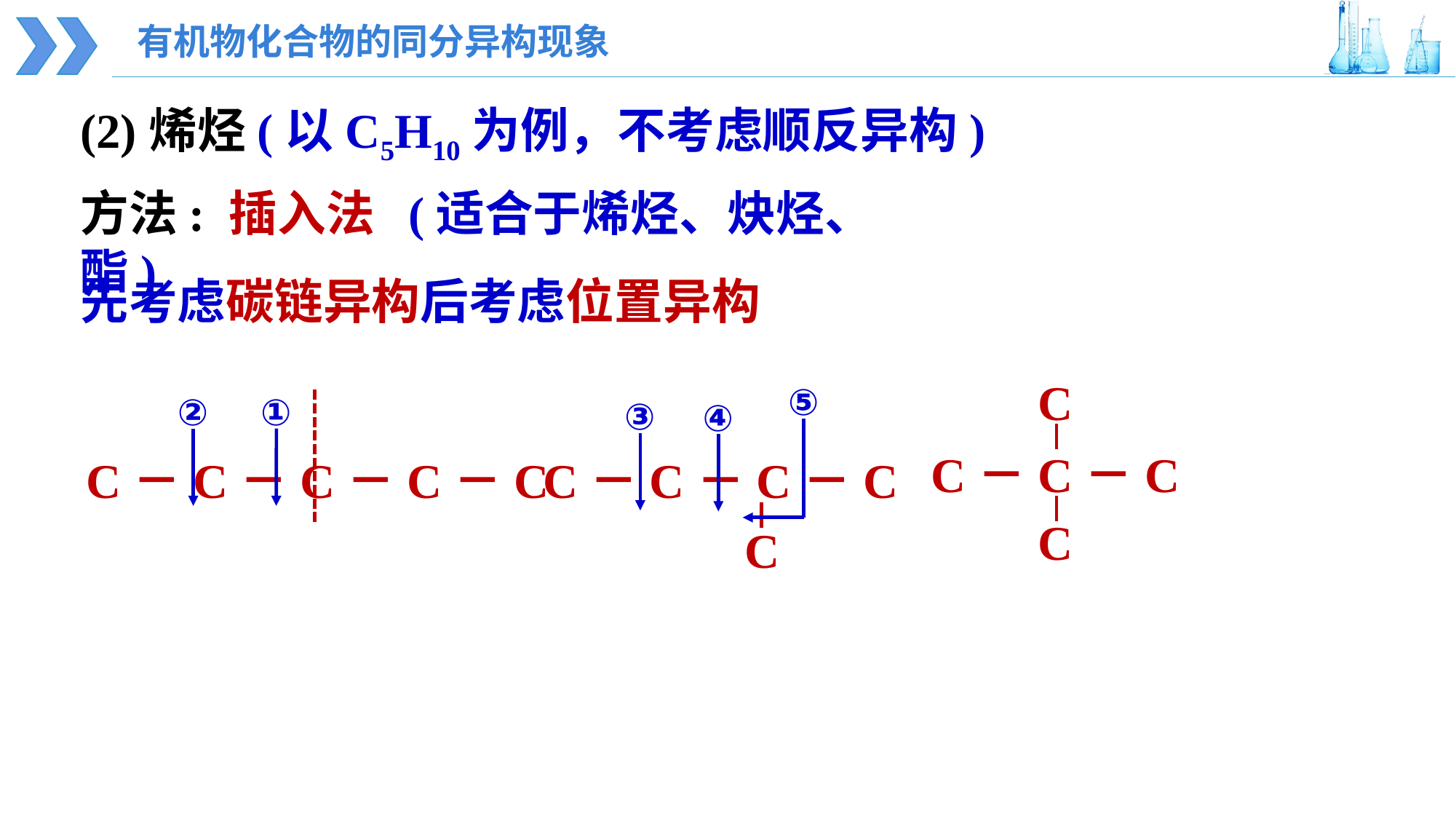

有机物化合物的同分异构现象
(2)烯烃(以C5H10为例，不考虑顺反异构)
方法: 插入法  (适合于烯烃、炔烃、酯)
先考虑碳链异构后考虑位置异构
C
C－C－C
C
⑤
②
①
③
④
C－C－C－C－C
C－C－C－C
C